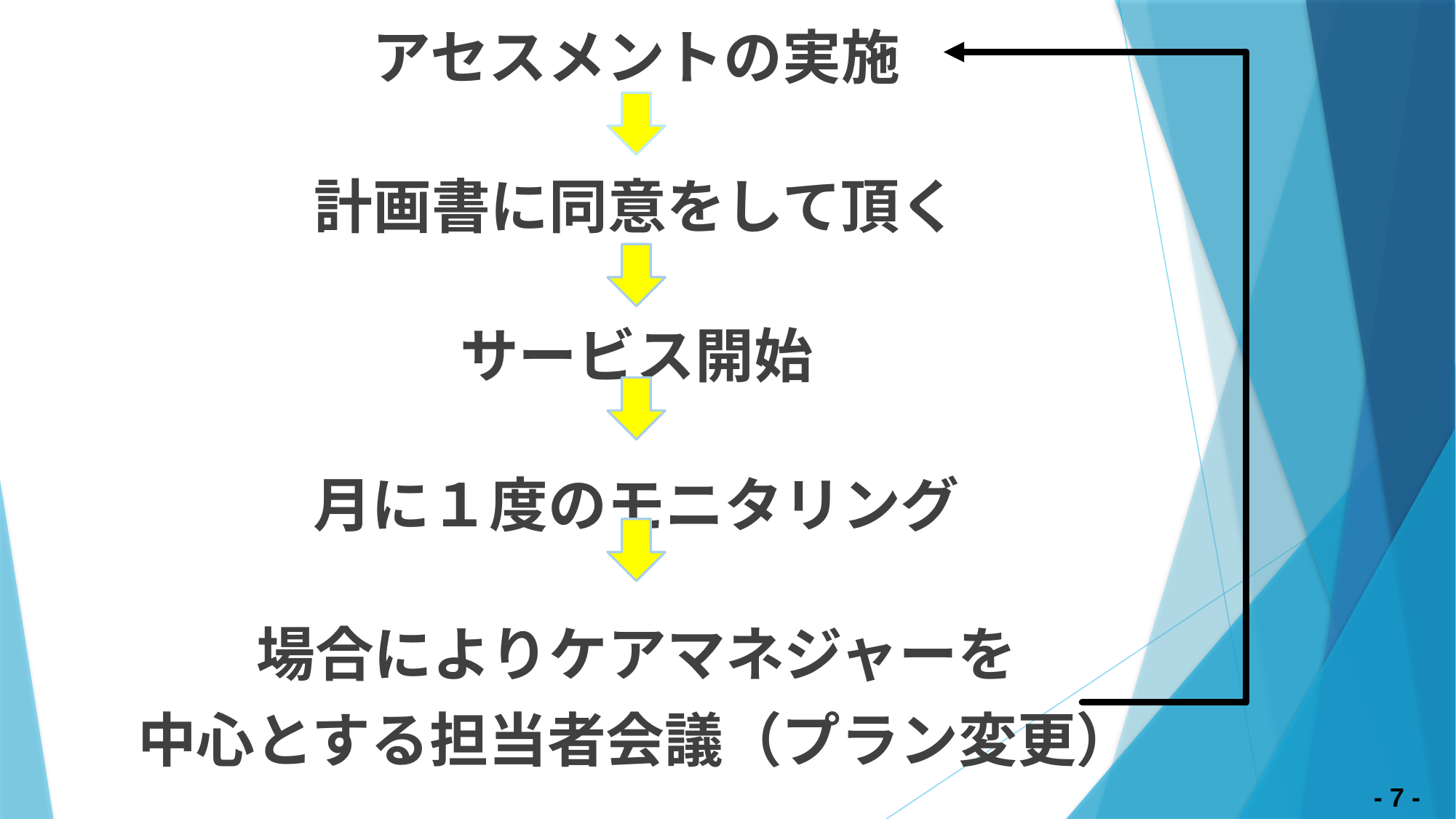

アセスメントの実施

計画書に同意をして頂く

サービス開始

月に１度のモニタリング

場合によりケアマネジャーを
中心とする担当者会議（プラン変更）

                                                                                                                                                                                        - 7 -